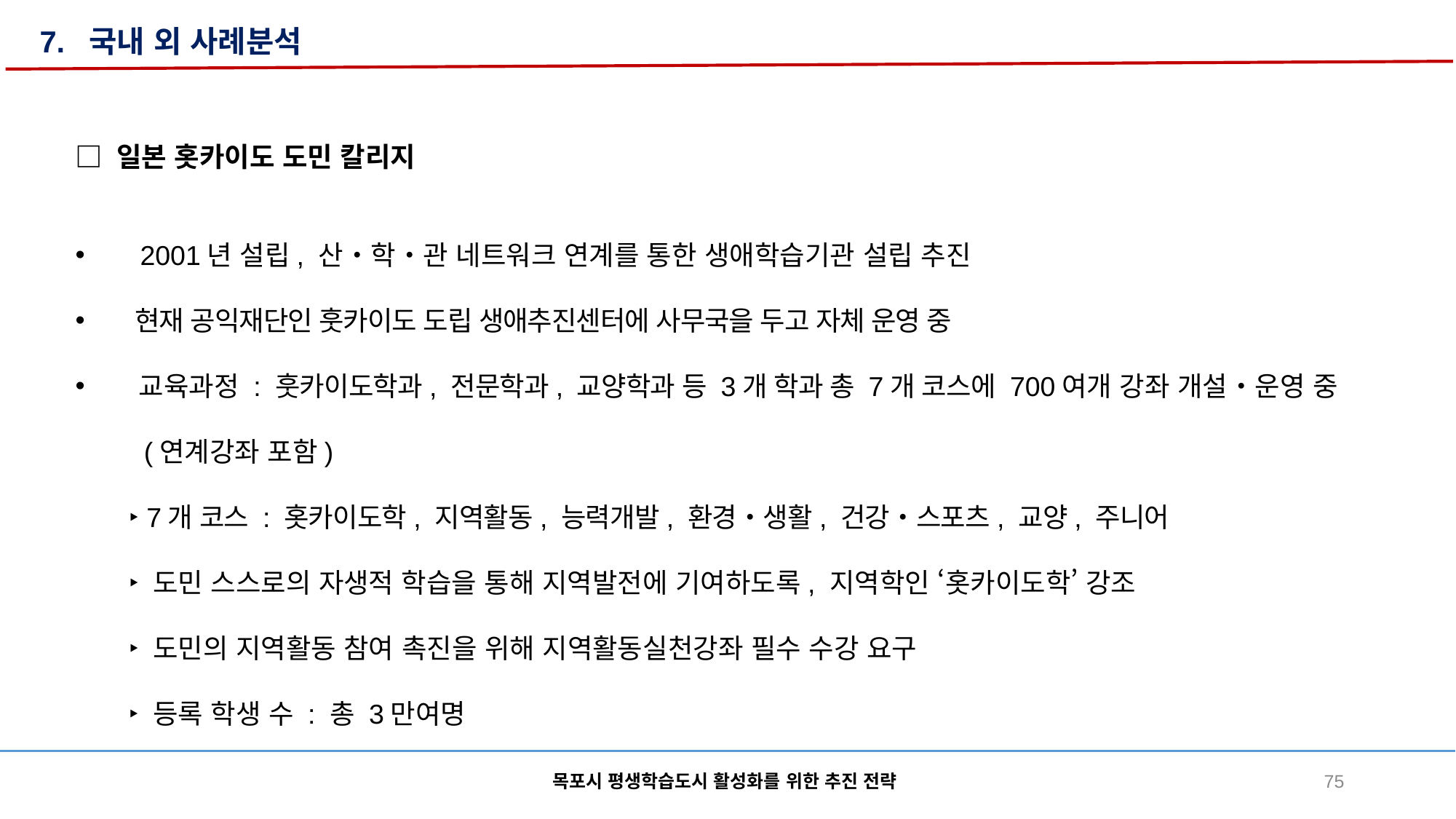

7.  국내 외 사례분석
□ 일본 홋카이도 도민 칼리지

 2001년 설립, 산‧학‧관 네트워크 연계를 통한 생애학습기관 설립 추진
현재 공익재단인 훗카이도 도립 생애추진센터에 사무국을 두고 자체 운영 중
   교육과정 : 훗카이도학과, 전문학과, 교양학과 등 3개 학과 총 7개 코스에 700여개 강좌 개설‧운영 중
         (연계강좌 포함)
       ‣ 7개 코스 : 홋카이도학, 지역활동, 능력개발, 환경‧생활, 건강‧스포츠, 교양, 주니어
       ‣ 도민 스스로의 자생적 학습을 통해 지역발전에 기여하도록, 지역학인 ‘홋카이도학’ 강조
       ‣ 도민의 지역활동 참여 촉진을 위해 지역활동실천강좌 필수 수강 요구
       ‣ 등록 학생 수 : 총 3만여명
목포시 평생학습도시 활성화를 위한 추진 전략
75